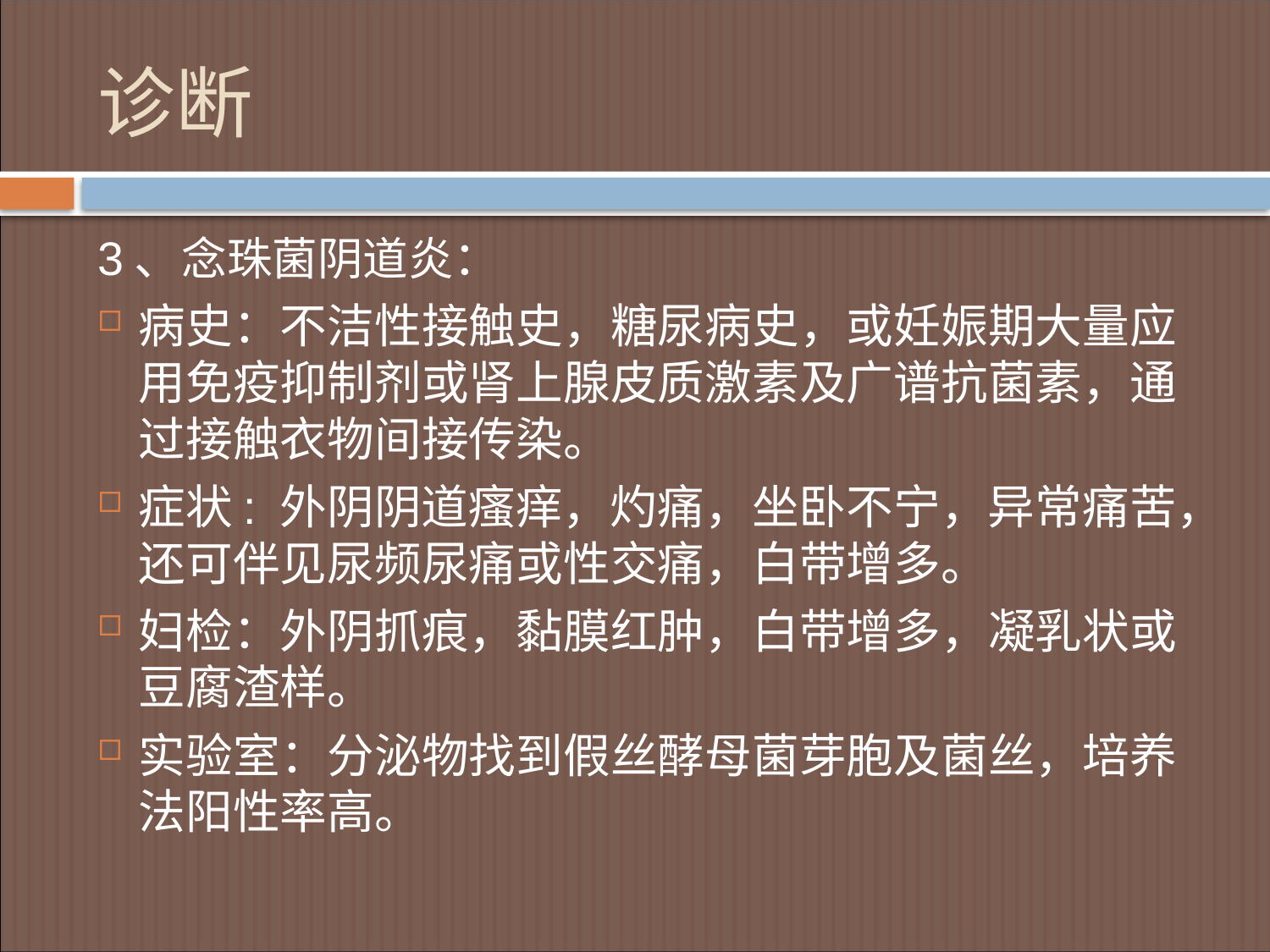

# 诊断
3、念珠菌阴道炎：
病史：不洁性接触史，糖尿病史，或妊娠期大量应用免疫抑制剂或肾上腺皮质激素及广谱抗菌素，通过接触衣物间接传染。
症状: 外阴阴道瘙痒，灼痛，坐卧不宁，异常痛苦，还可伴见尿频尿痛或性交痛，白带增多。
妇检：外阴抓痕，黏膜红肿，白带增多，凝乳状或豆腐渣样。
实验室：分泌物找到假丝酵母菌芽胞及菌丝，培养法阳性率高。